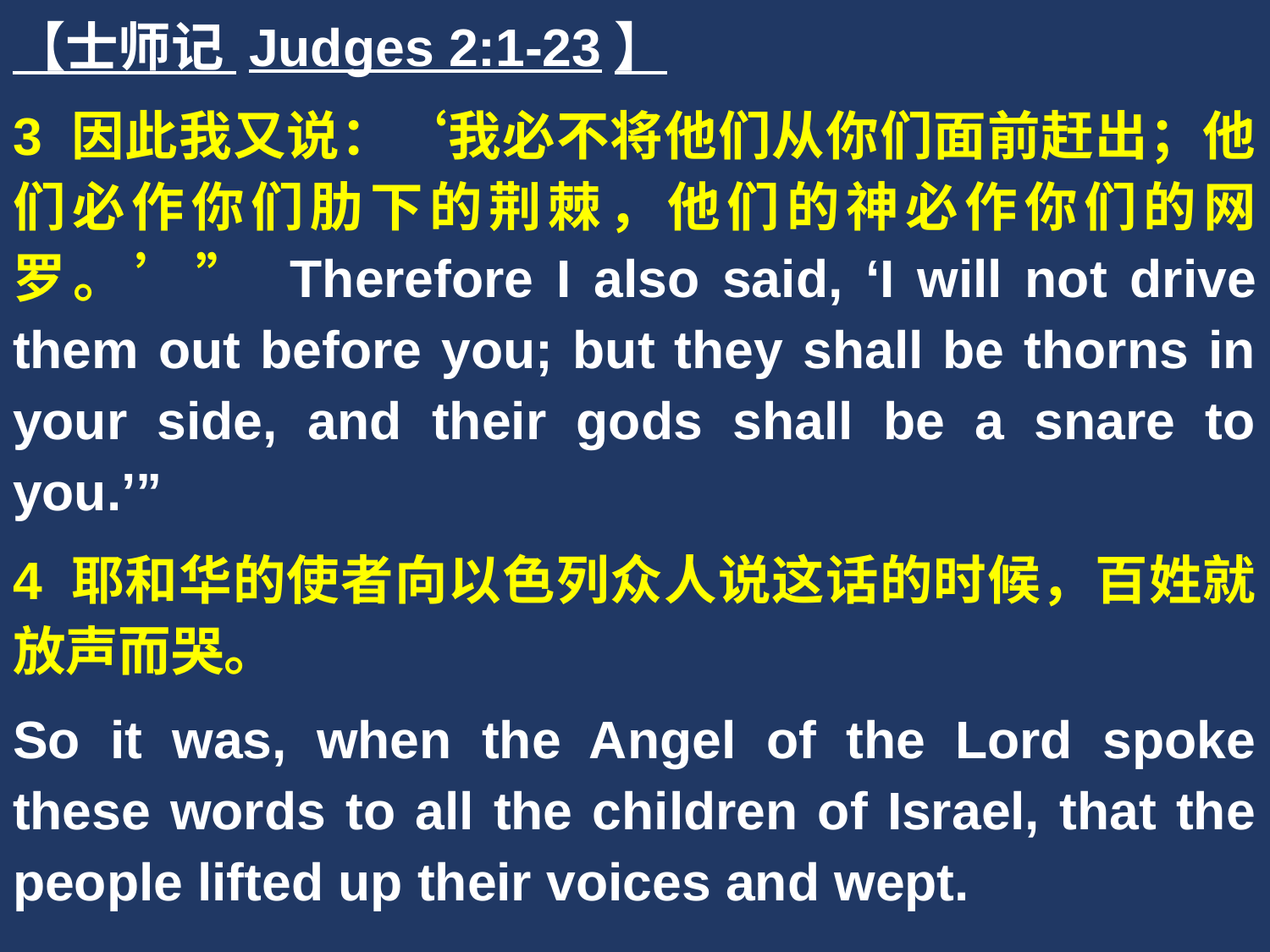

【士师记 Judges 2:1-23】
3 因此我又说：‘我必不将他们从你们面前赶出；他们必作你们肋下的荆棘，他们的神必作你们的网罗。’” Therefore I also said, ‘I will not drive them out before you; but they shall be thorns in your side, and their gods shall be a snare to you.’”
4 耶和华的使者向以色列众人说这话的时候，百姓就放声而哭。
So it was, when the Angel of the Lord spoke these words to all the children of Israel, that the people lifted up their voices and wept.